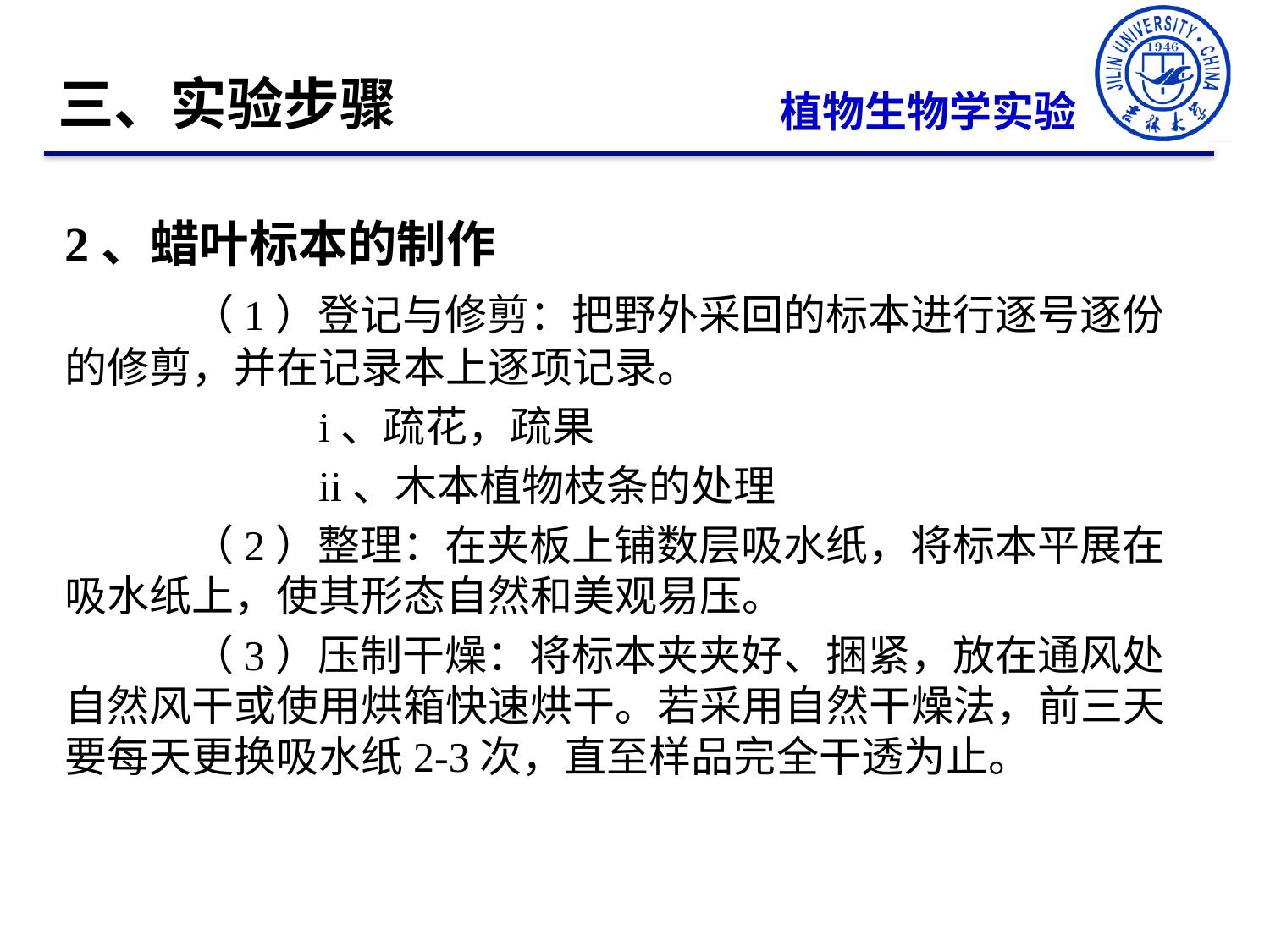

三、实验步骤
植物生物学实验
2、蜡叶标本的制作
	（1）登记与修剪：把野外采回的标本进行逐号逐份的修剪，并在记录本上逐项记录。
		i、疏花，疏果
		ii、木本植物枝条的处理
	（2）整理：在夹板上铺数层吸水纸，将标本平展在吸水纸上，使其形态自然和美观易压。
	（3）压制干燥：将标本夹夹好、捆紧，放在通风处自然风干或使用烘箱快速烘干。若采用自然干燥法，前三天要每天更换吸水纸2-3次，直至样品完全干透为止。